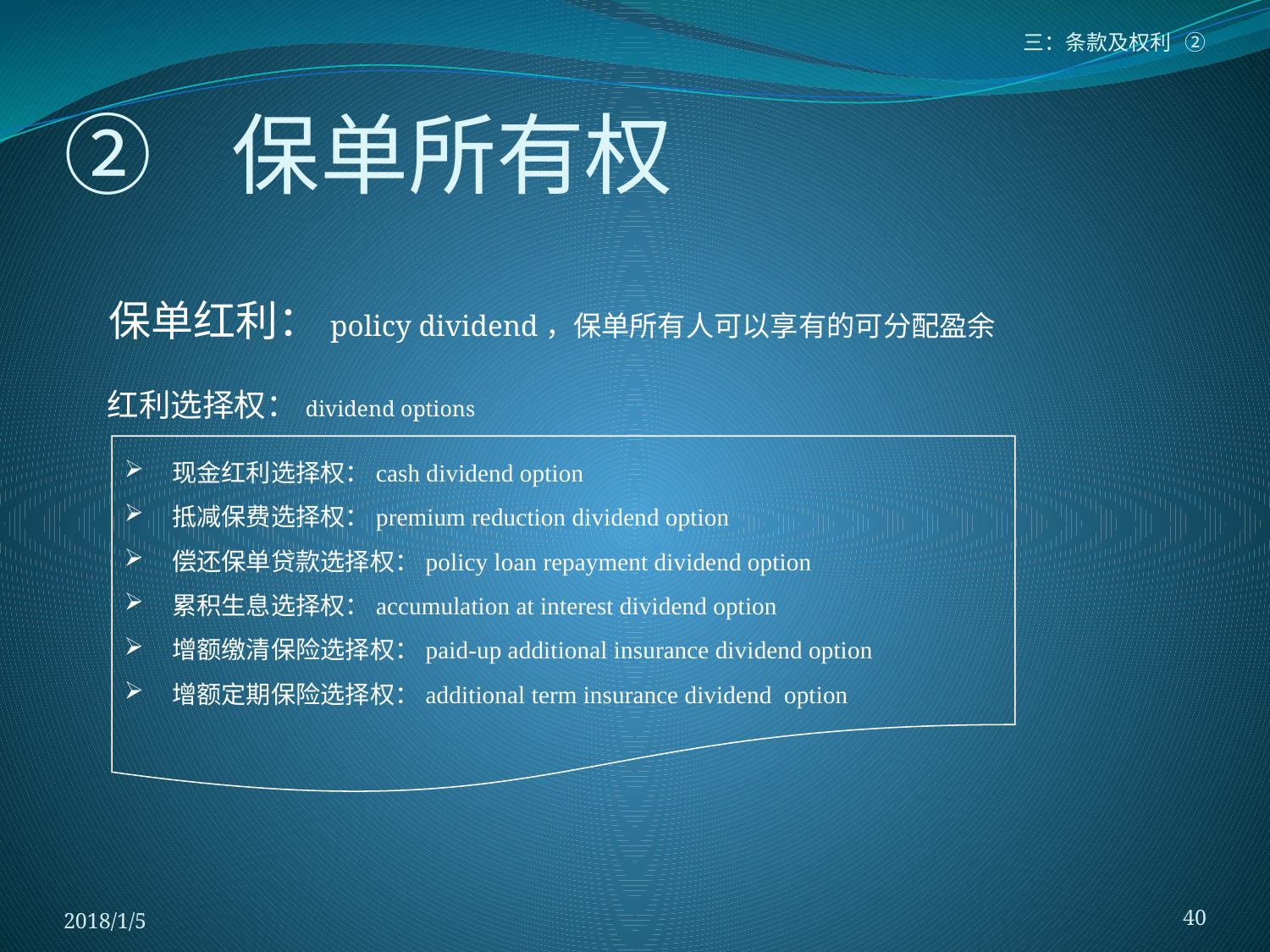

三：条款及权利   ②
# ②   保单所有权
保单红利：policy dividend，保单所有人可以享有的可分配盈余
红利选择权：dividend options
现金红利选择权：cash dividend option
抵减保费选择权：premium reduction dividend option
偿还保单贷款选择权：policy loan repayment dividend option
累积生息选择权：accumulation at interest dividend option
增额缴清保险选择权：paid-up additional insurance dividend option
增额定期保险选择权：additional term insurance dividend  option
2018/1/5
40